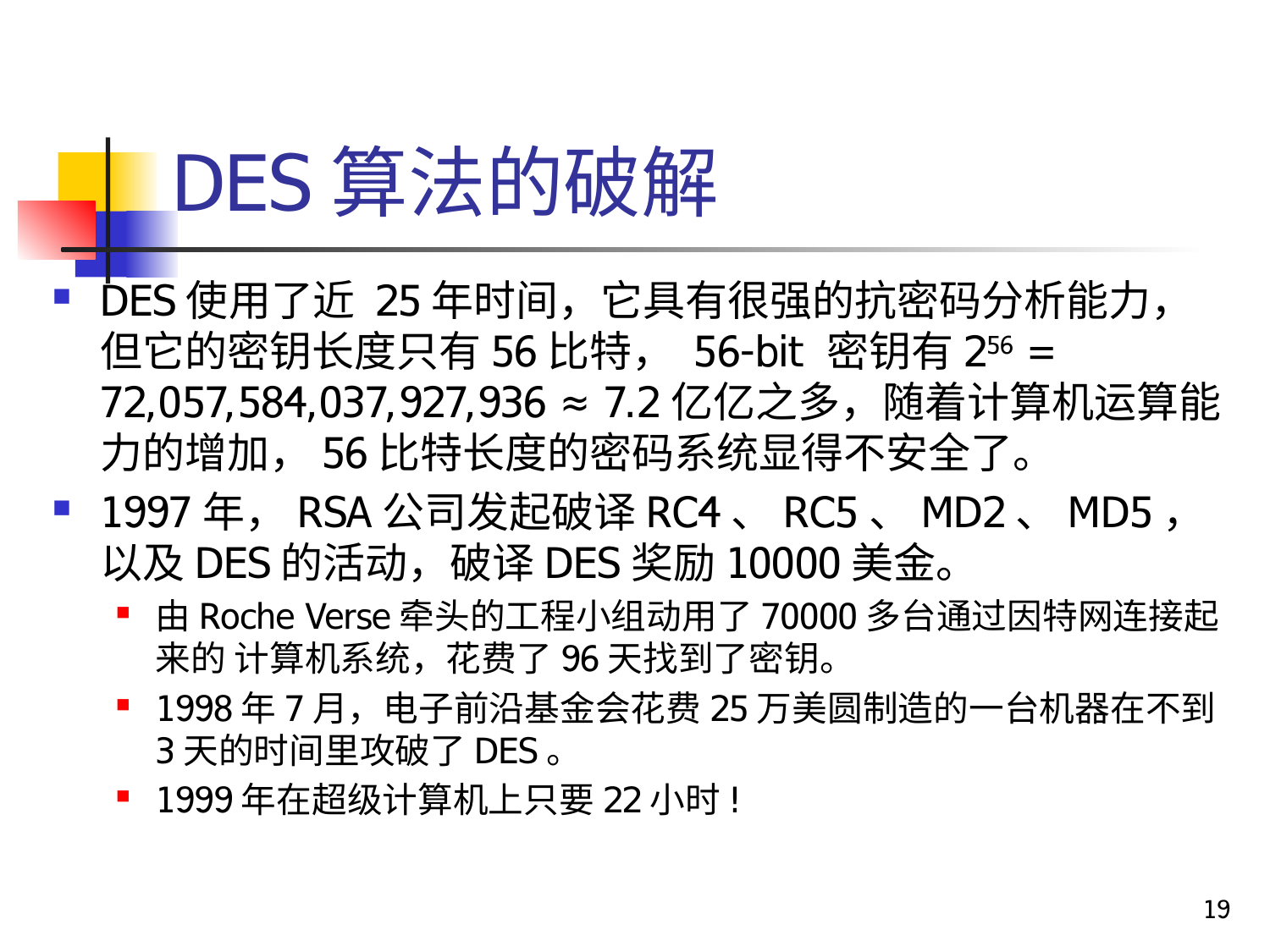

# DES算法的破解
DES使用了近 25年时间，它具有很强的抗密码分析能力，但它的密钥长度只有56比特， 56-bit 密钥有256 = 72,057,584,037,927,936 ≈ 7.2亿亿之多，随着计算机运算能力的增加，56比特长度的密码系统显得不安全了。
1997年，RSA公司发起破译RC4、RC5、MD2、MD5，以及DES的活动，破译DES奖励10000美金。
由Roche Verse牵头的工程小组动用了70000多台通过因特网连接起来的 计算机系统，花费了96天找到了密钥。
1998年7月，电子前沿基金会花费25万美圆制造的一台机器在不到3天的时间里攻破了DES。
1999年在超级计算机上只要22小时!
19